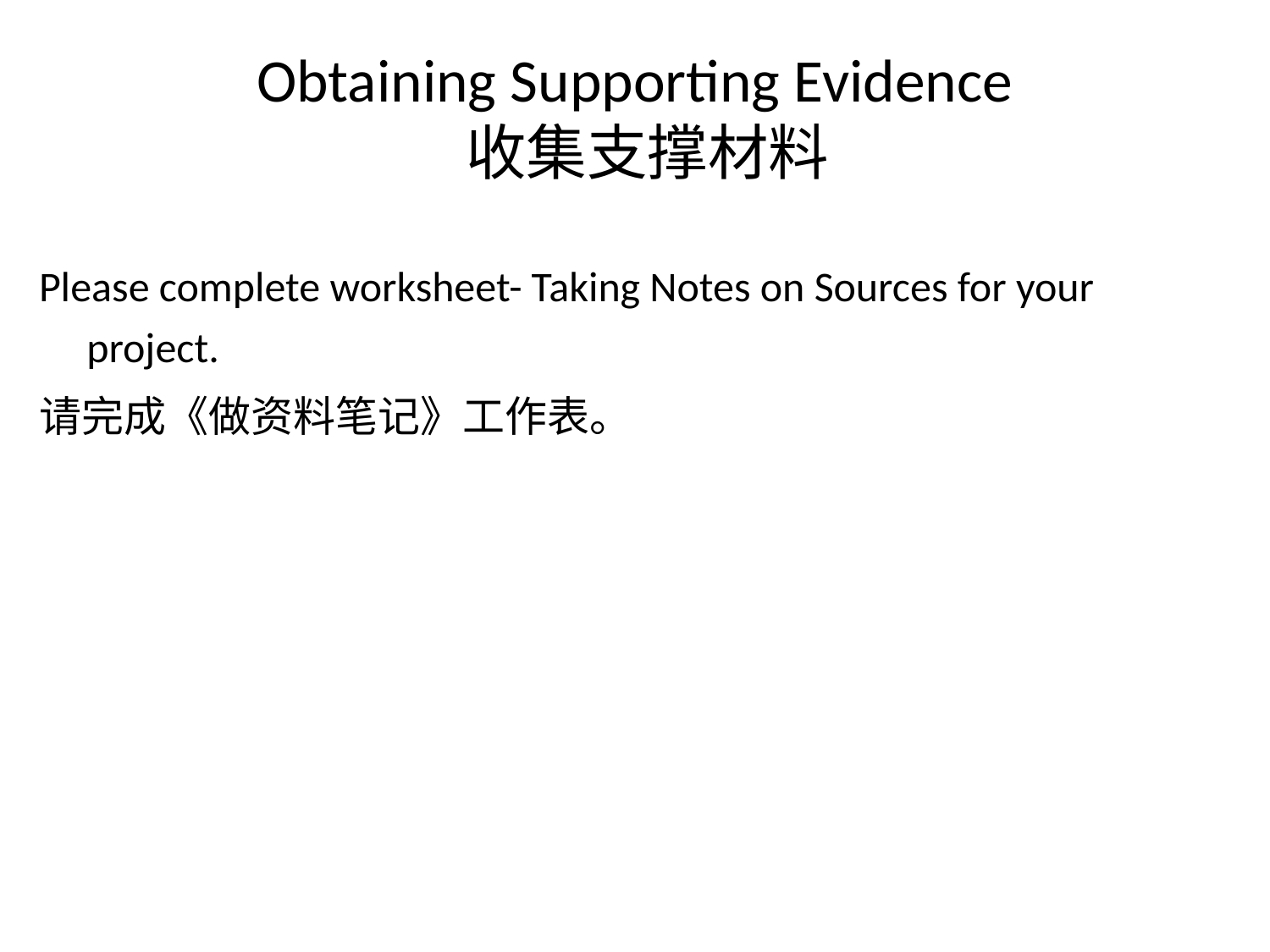

# Obtaining Supporting Evidence 收集支撑材料
Please complete worksheet- Taking Notes on Sources for your project.
请完成《做资料笔记》工作表。